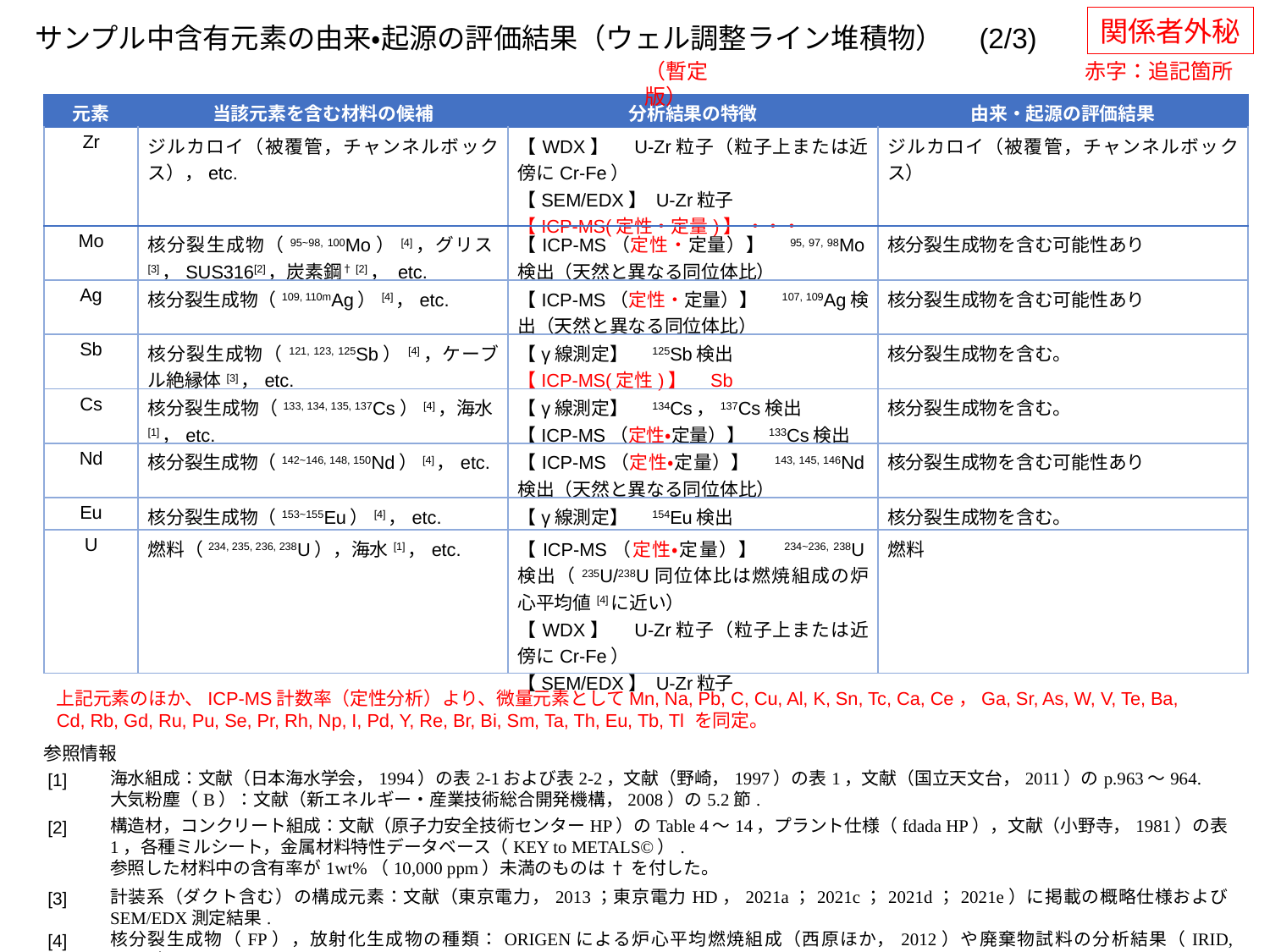

関係者外秘
サンプル中含有元素の由来・起源の評価結果（ウェル調整ライン堆積物）　(2/3)
（暫定版）
赤字：追記箇所
| 元素 | 当該元素を含む材料の候補 | 分析結果の特徴 | 由来・起源の評価結果 |
| --- | --- | --- | --- |
| Zr | ジルカロイ（被覆管，チャンネルボックス），etc. | 【WDX】　U-Zr粒子（粒子上または近傍にCr-Fe） 【SEM/EDX】 U-Zr粒子 【ICP-MS(定性・定量)】 ・・・ | ジルカロイ（被覆管，チャンネルボックス） |
| Mo | 核分裂生成物（95~98, 100Mo）[4]，グリス[3]，SUS316[2]，炭素鋼†[2]， etc. | 【ICP-MS（定性・定量）】　95, 97, 98Mo検出（天然と異なる同位体比） | 核分裂生成物を含む可能性あり |
| Ag | 核分裂生成物（109, 110mAg）[4]，etc. | 【ICP-MS（定性・定量）】　107, 109Ag検出（天然と異なる同位体比） | 核分裂生成物を含む可能性あり |
| Sb | 核分裂生成物（121, 123, 125Sb）[4]，ケーブル絶縁体[3]，etc. | 【γ線測定】　125Sb検出 【ICP-MS(定性)】　Sb | 核分裂生成物を含む。 |
| Cs | 核分裂生成物（133, 134, 135, 137Cs）[4]，海水[1]，etc. | 【γ線測定】　134Cs，137Cs検出 【ICP-MS（定性・定量）】　133Cs検出 | 核分裂生成物を含む。 |
| Nd | 核分裂生成物（142~146, 148, 150Nd）[4]，etc. | 【ICP-MS（定性・定量）】　143, 145, 146Nd検出（天然と異なる同位体比） | 核分裂生成物を含む可能性あり |
| Eu | 核分裂生成物（153~155Eu）[4]，etc. | 【γ線測定】　154Eu検出 | 核分裂生成物を含む。 |
| U | 燃料（234, 235, 236, 238U），海水[1]，etc. | 【ICP-MS（定性・定量）】　234~236, 238U検出（235U/238U同位体比は燃焼組成の炉心平均値[4]に近い） 【WDX】　U-Zr粒子（粒子上または近傍にCr-Fe） 【SEM/EDX】 U-Zr粒子 | 燃料 |
上記元素のほか、ICP-MS計数率（定性分析）より、微量元素としてMn, Na, Pb, C, Cu, Al, K, Sn, Tc, Ca, Ce，Ga, Sr, As, W, V, Te, Ba, Cd, Rb, Gd, Ru, Pu, Se, Pr, Rh, Np, I, Pd, Y, Re, Br, Bi, Sm, Ta, Th, Eu, Tb, Tl を同定。
参照情報
| [1] | 海水組成：文献（日本海水学会，1994）の表2-1および表2-2，文献（野崎，1997）の表1，文献（国立天文台，2011）のp.963～964. 大気粉塵（B）：文献（新エネルギー・産業技術総合開発機構，2008）の5.2節. |
| --- | --- |
| [2] | 構造材，コンクリート組成：文献（原子力安全技術センターHP）のTable 4～14，プラント仕様（fdada HP），文献（小野寺，1981）の表1，各種ミルシート，金属材料特性データベース（KEY to METALS©）. 参照した材料中の含有率が1wt%（10,000 ppm）未満のものは † を付した。 |
| [3] | 計装系（ダクト含む）の構成元素：文献（東京電力，2013；東京電力HD，2021a；2021c；2021d；2021e）に掲載の概略仕様およびSEM/EDX測定結果. |
| [4] | 核分裂生成物（FP），放射化生成物の種類：ORIGENによる炉心平均燃焼組成（西原ほか，2012）や廃棄物試料の分析結果（IRID, 2019b）. |